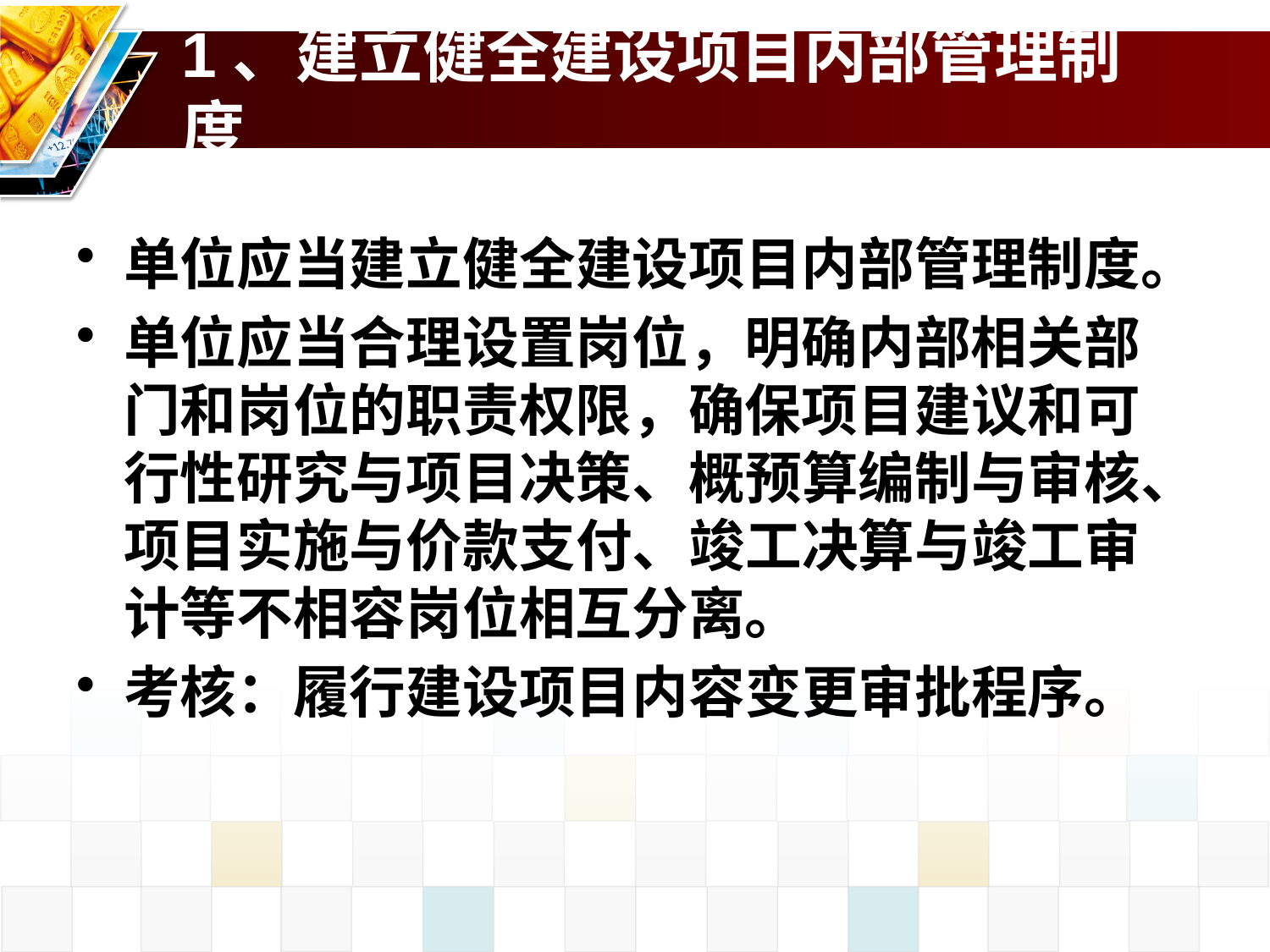

# 1、建立健全建设项目内部管理制度
单位应当建立健全建设项目内部管理制度。
单位应当合理设置岗位，明确内部相关部门和岗位的职责权限，确保项目建议和可行性研究与项目决策、概预算编制与审核、项目实施与价款支付、竣工决算与竣工审计等不相容岗位相互分离。
考核：履行建设项目内容变更审批程序。